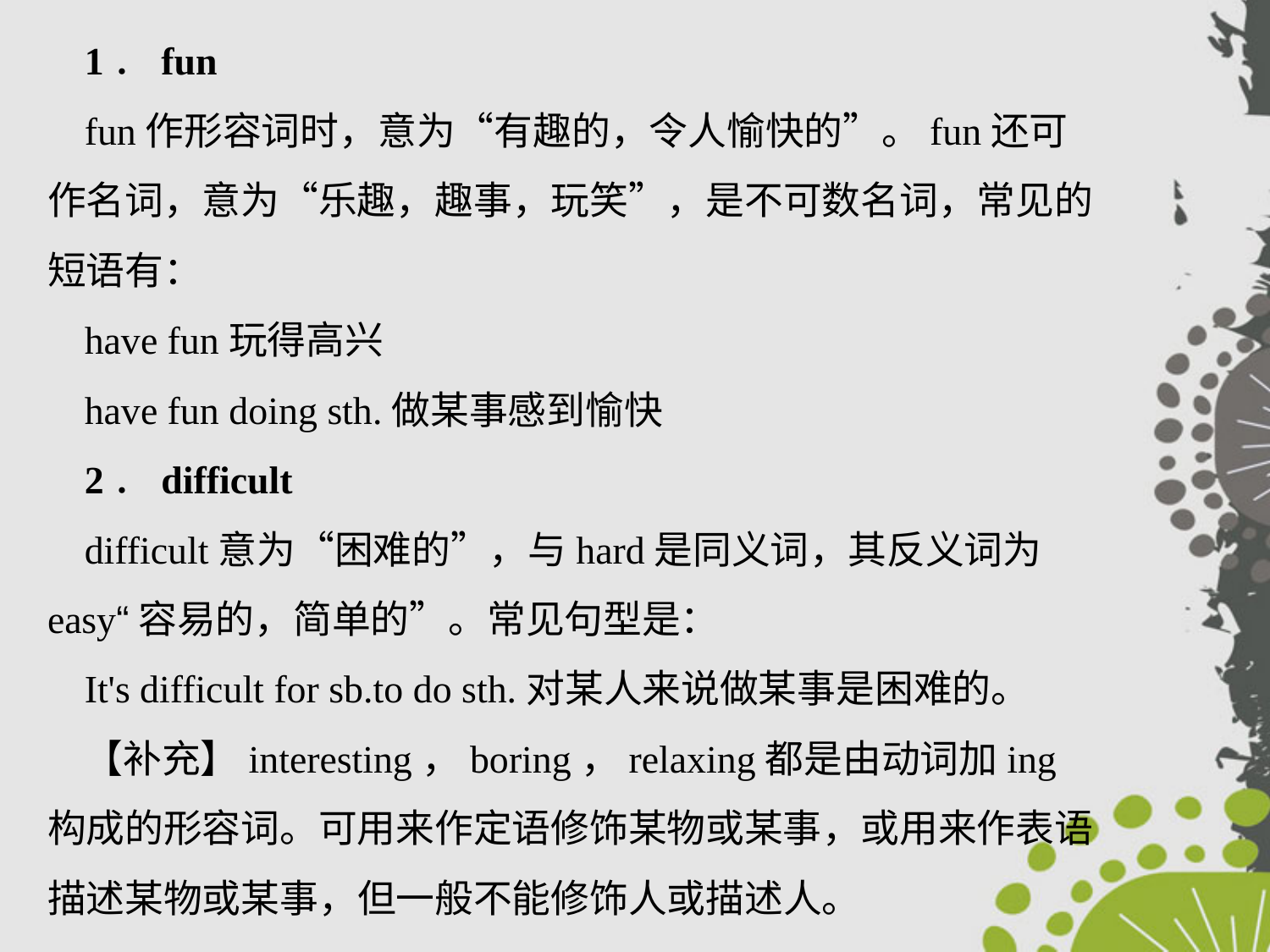

1．fun
fun作形容词时，意为“有趣的，令人愉快的”。fun还可作名词，意为“乐趣，趣事，玩笑”，是不可数名词，常见的短语有：
have fun玩得高兴
have fun doing sth.做某事感到愉快
2．difficult
difficult意为“困难的”，与hard是同义词，其反义词为easy“容易的，简单的”。常见句型是：
It's difficult for sb.to do sth.对某人来说做某事是困难的。
【补充】interesting，boring，relaxing都是由动词加­ing构成的形容词。可用来作定语修饰某物或某事，或用来作表语描述某物或某事，但一般不能修饰人或描述人。